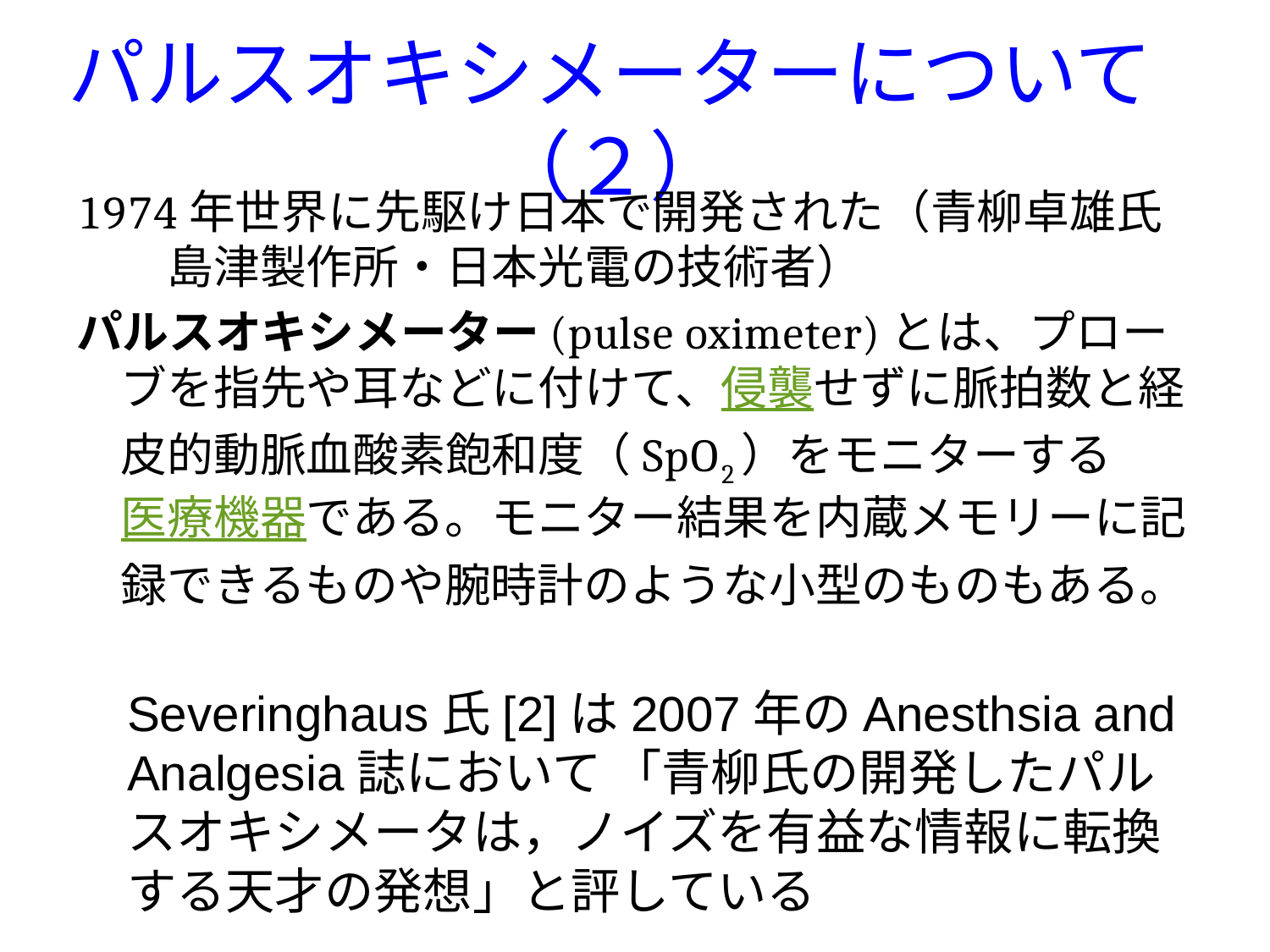

# パルスオキシメーターについて（２）
1974年世界に先駆け日本で開発された（青柳卓雄氏　島津製作所・日本光電の技術者）
パルスオキシメーター(pulse oximeter)とは、プローブを指先や耳などに付けて、侵襲せずに脈拍数と経皮的動脈血酸素飽和度（SpO2）をモニターする医療機器である。モニター結果を内蔵メモリーに記録できるものや腕時計のような小型のものもある。
Severinghaus氏[2]は2007年のAnesthsia and Analgesia誌において 「青柳氏の開発したパルスオキシメータは，ノイズを有益な情報に転換する天才の発想」と評している